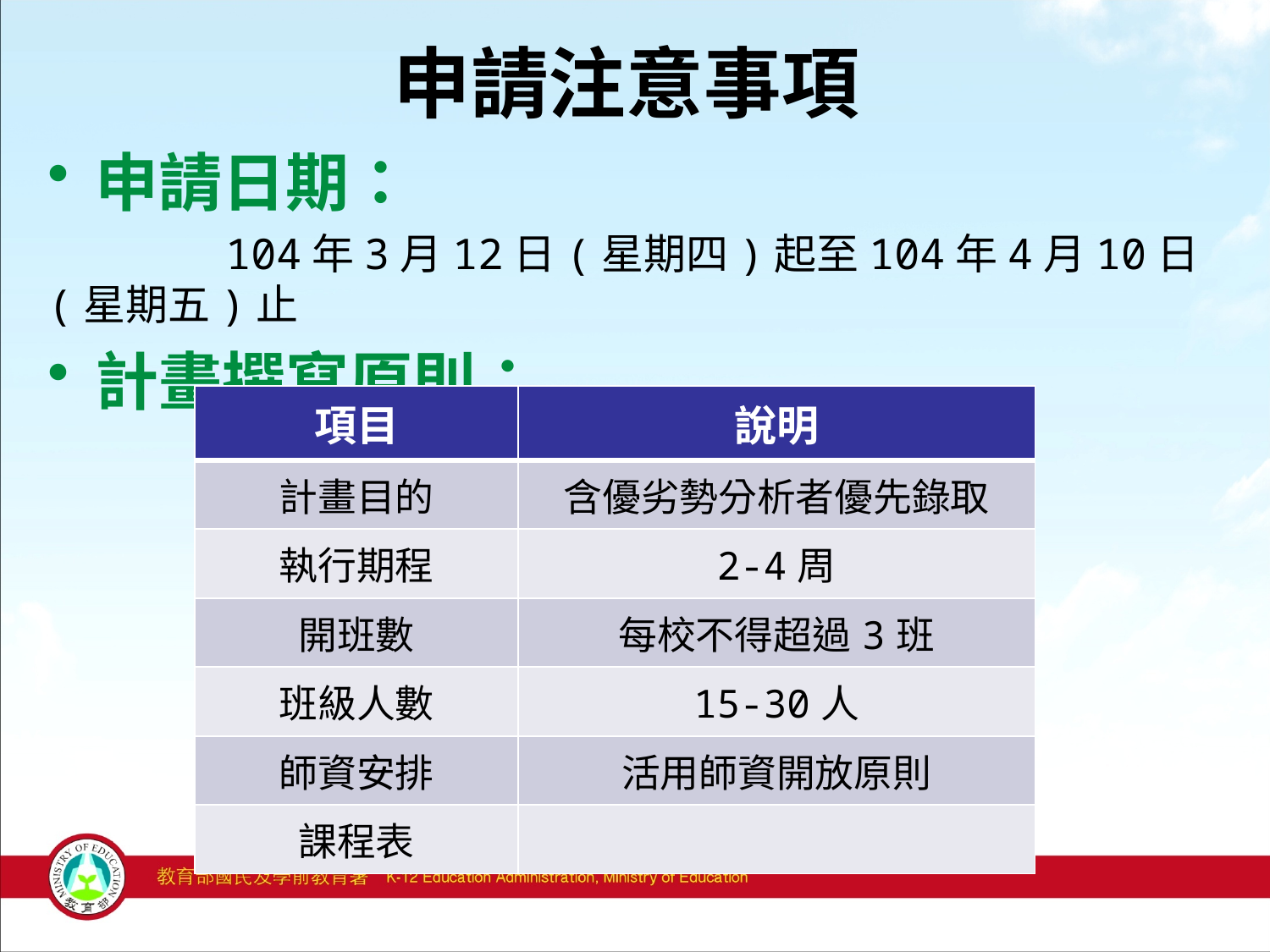

# 申請注意事項
申請日期：
       104年3月12日(星期四)起至104年4月10日(星期五)止
計畫撰寫原則：

| 項目 | 說明 |
| --- | --- |
| 計畫目的 | 含優劣勢分析者優先錄取 |
| 執行期程 | 2-4周 |
| 開班數 | 每校不得超過3班 |
| 班級人數 | 15-30人 |
| 師資安排 | 活用師資開放原則 |
| 課程表 |  |